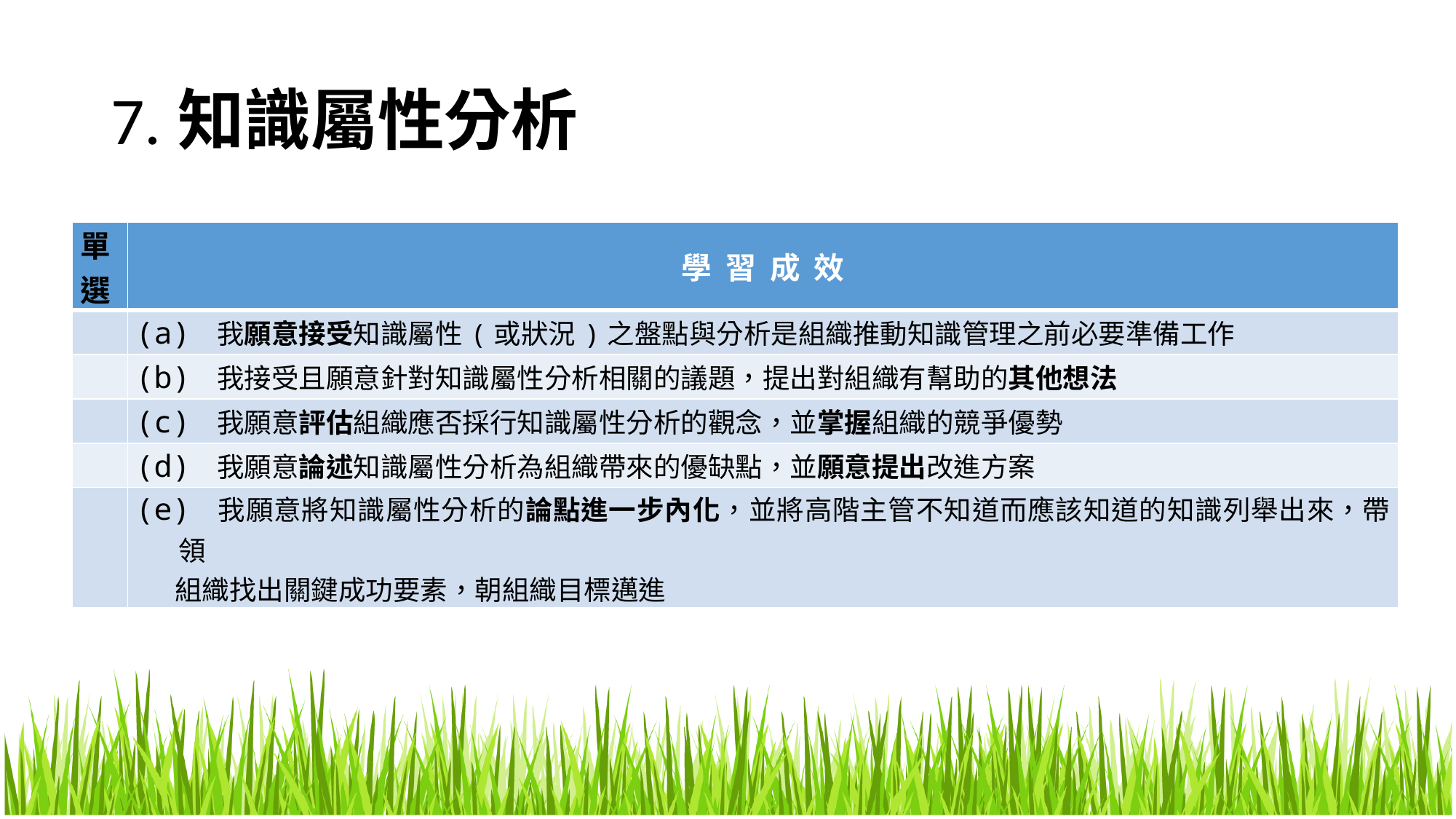

# 7.知識屬性分析
| 單選 | 學 習 成 效 |
| --- | --- |
|  | (a) 我願意接受知識屬性(或狀況)之盤點與分析是組織推動知識管理之前必要準備工作 |
|  | (b) 我接受且願意針對知識屬性分析相關的議題，提出對組織有幫助的其他想法 |
|  | (c) 我願意評估組織應否採行知識屬性分析的觀念，並掌握組織的競爭優勢 |
|  | (d) 我願意論述知識屬性分析為組織帶來的優缺點，並願意提出改進方案 |
|  | (e) 我願意將知識屬性分析的論點進一步內化，並將高階主管不知道而應該知道的知識列舉出來，帶領 組織找出關鍵成功要素，朝組織目標邁進 |